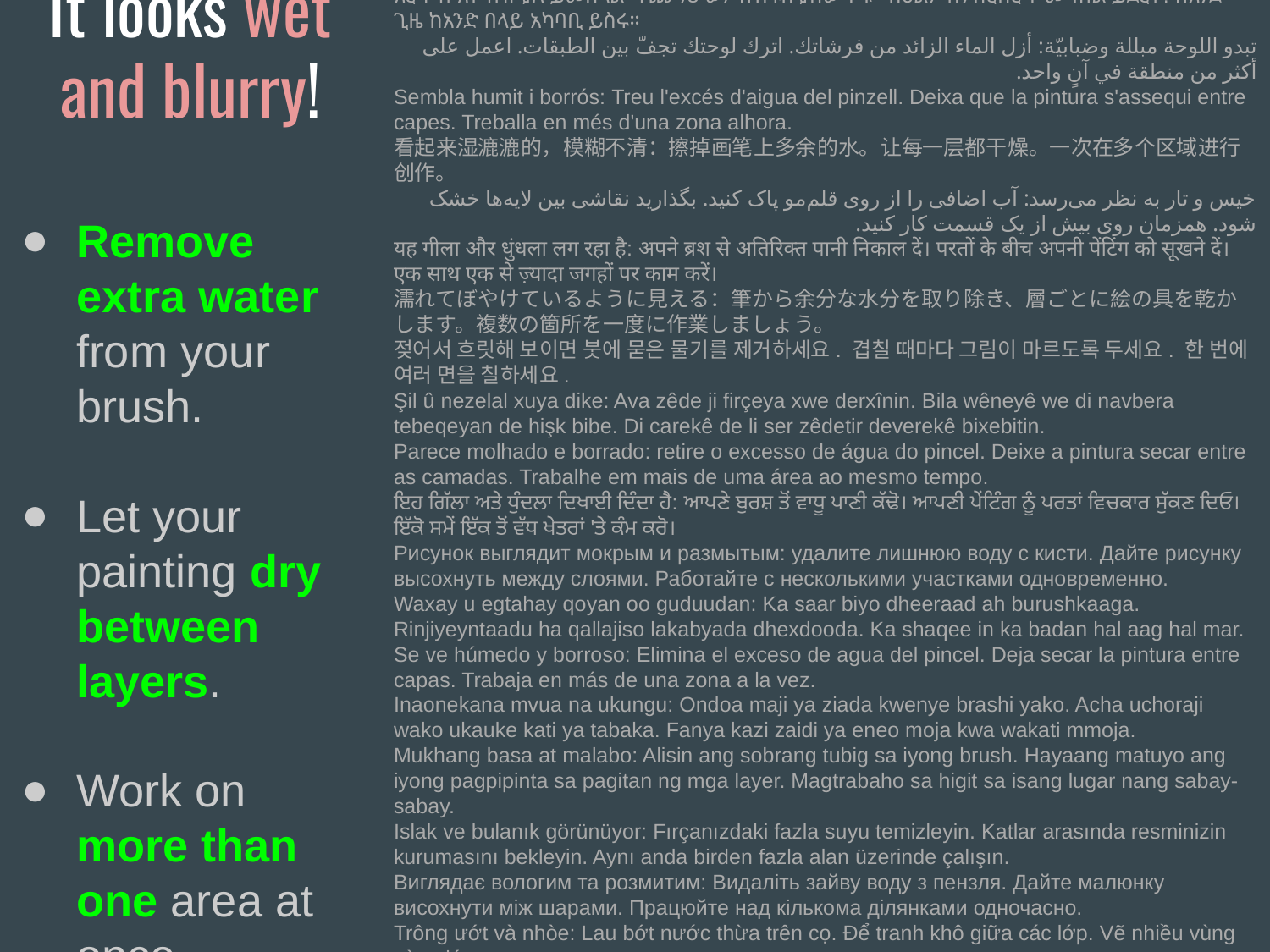

It looks wet and blurry!

Remove extra water from your brush.

Let your painting dry between layers.

Work on more than one area at once.
እርጥብ እና ብዥ ያለ ይመስላል፡ ተጨማሪ ውሃ ከብሩሽ ያስወግዱ። ስዕልዎ በንብርብሮች መካከል ይደርቅ. በአንድ ጊዜ ከአንድ በላይ አካባቢ ይስሩ።
تبدو اللوحة مبللة وضبابيّة: أزل الماء الزائد من فرشاتك. اترك لوحتك تجفّ بين الطبقات. اعمل على أكثر من منطقة في آنٍ واحد.
Sembla humit i borrós: ​​Treu l'excés d'aigua del pinzell. Deixa que la pintura s'assequi entre capes. Treballa en més d'una zona alhora.
看起来湿漉漉的，模糊不清：擦掉画笔上多余的水。让每一层都干燥。一次在多个区域进行创作。
خیس و تار به نظر می‌رسد: آب اضافی را از روی قلم‌مو پاک کنید. بگذارید نقاشی بین لایه‌ها خشک شود. همزمان روی بیش از یک قسمت کار کنید.
यह गीला और धुंधला लग रहा है: अपने ब्रश से अतिरिक्त पानी निकाल दें। परतों के बीच अपनी पेंटिंग को सूखने दें। एक साथ एक से ज़्यादा जगहों पर काम करें।
濡れてぼやけているように見える：筆から余分な水分を取り除き、層ごとに絵の具を乾かします。複数の箇所を一度に作業しましょう。
젖어서 흐릿해 보이면 붓에 묻은 물기를 제거하세요. 겹칠 때마다 그림이 마르도록 두세요. 한 번에 여러 면을 칠하세요.
Şil û nezelal xuya dike: Ava zêde ji firçeya xwe derxînin. Bila wêneyê we di navbera tebeqeyan de hişk bibe. Di carekê de li ser zêdetir deverekê bixebitin.
Parece molhado e borrado: retire o excesso de água do pincel. Deixe a pintura secar entre as camadas. Trabalhe em mais de uma área ao mesmo tempo.
ਇਹ ਗਿੱਲਾ ਅਤੇ ਧੁੰਦਲਾ ਦਿਖਾਈ ਦਿੰਦਾ ਹੈ: ਆਪਣੇ ਬੁਰਸ਼ ਤੋਂ ਵਾਧੂ ਪਾਣੀ ਕੱਢੋ। ਆਪਣੀ ਪੇਂਟਿੰਗ ਨੂੰ ਪਰਤਾਂ ਵਿਚਕਾਰ ਸੁੱਕਣ ਦਿਓ। ਇੱਕੋ ਸਮੇਂ ਇੱਕ ਤੋਂ ਵੱਧ ਖੇਤਰਾਂ 'ਤੇ ਕੰਮ ਕਰੋ।
Рисунок выглядит мокрым и размытым: удалите лишнюю воду с кисти. Дайте рисунку высохнуть между слоями. Работайте с несколькими участками одновременно.
Waxay u egtahay qoyan oo guduudan: Ka saar biyo dheeraad ah burushkaaga. Rinjiyeyntaadu ha qallajiso lakabyada dhexdooda. Ka shaqee in ka badan hal aag hal mar.
Se ve húmedo y borroso: Elimina el exceso de agua del pincel. Deja secar la pintura entre capas. Trabaja en más de una zona a la vez.
Inaonekana mvua na ukungu: Ondoa maji ya ziada kwenye brashi yako. Acha uchoraji wako ukauke kati ya tabaka. Fanya kazi zaidi ya eneo moja kwa wakati mmoja.
Mukhang basa at malabo: Alisin ang sobrang tubig sa iyong brush. Hayaang matuyo ang iyong pagpipinta sa pagitan ng mga layer. Magtrabaho sa higit sa isang lugar nang sabay-sabay.
Islak ve bulanık görünüyor: Fırçanızdaki fazla suyu temizleyin. Katlar arasında resminizin kurumasını bekleyin. Aynı anda birden fazla alan üzerinde çalışın.
Виглядає вологим та розмитим: Видаліть зайву воду з пензля. Дайте малюнку висохнути між шарами. Працюйте над кількома ділянками одночасно.
Trông ướt và nhòe: Lau bớt nước thừa trên cọ. Để tranh khô giữa các lớp. Vẽ nhiều vùng cùng lúc.